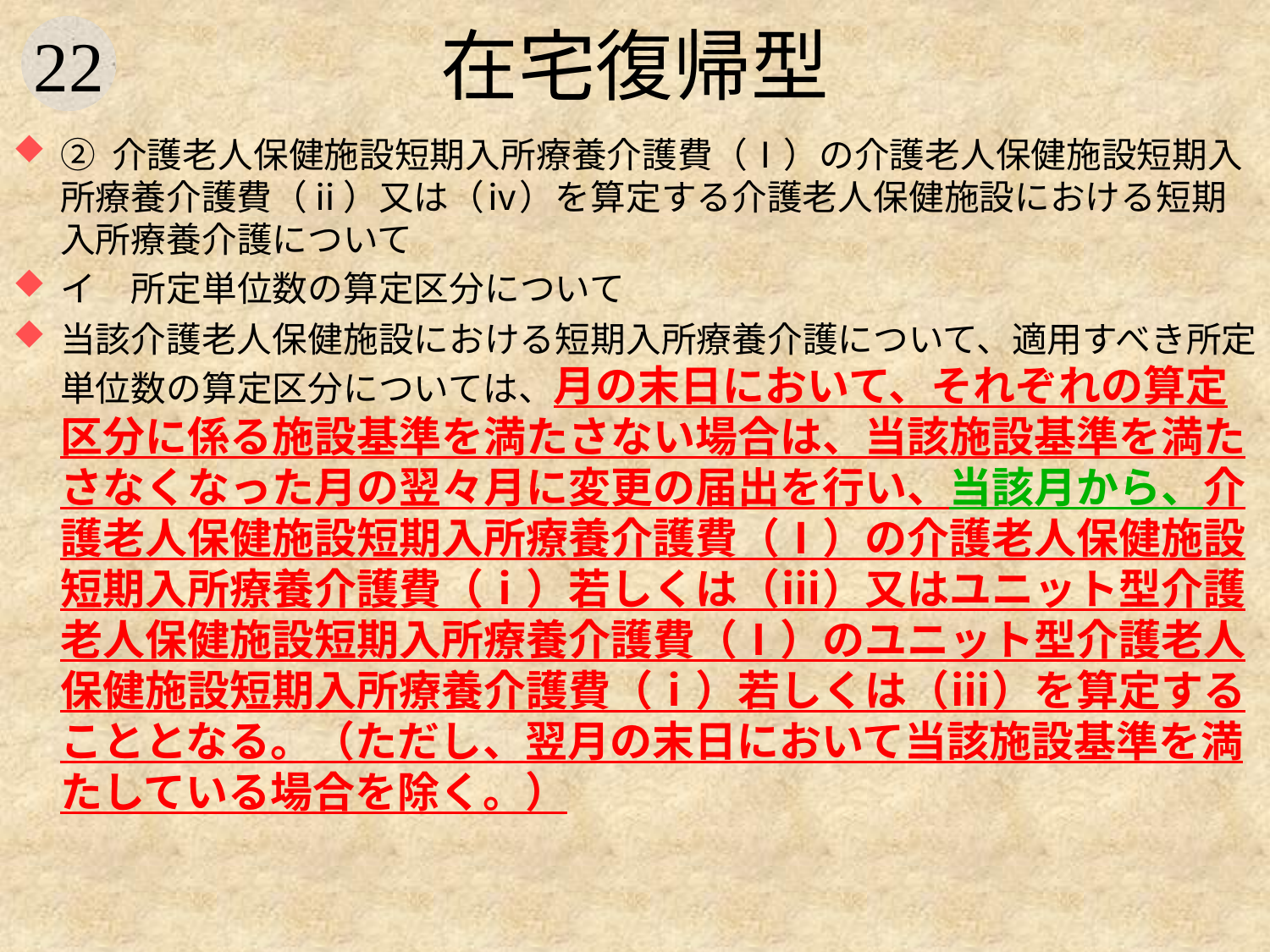

# 在宅復帰型
② 介護老人保健施設短期入所療養介護費（Ⅰ）の介護老人保健施設短期入所療養介護費（ⅱ）又は（ⅳ）を算定する介護老人保健施設における短期入所療養介護について
イ　所定単位数の算定区分について
当該介護老人保健施設における短期入所療養介護について、適用すべき所定単位数の算定区分については、月の末日において、それぞれの算定区分に係る施設基準を満たさない場合は、当該施設基準を満たさなくなった月の翌々月に変更の届出を行い、当該月から、介護老人保健施設短期入所療養介護費（Ⅰ）の介護老人保健施設短期入所療養介護費（ⅰ）若しくは（ⅲ）又はユニット型介護老人保健施設短期入所療養介護費（Ⅰ）のユニット型介護老人保健施設短期入所療養介護費（ⅰ）若しくは（ⅲ）を算定することとなる。（ただし、翌月の末日において当該施設基準を満たしている場合を除く。）